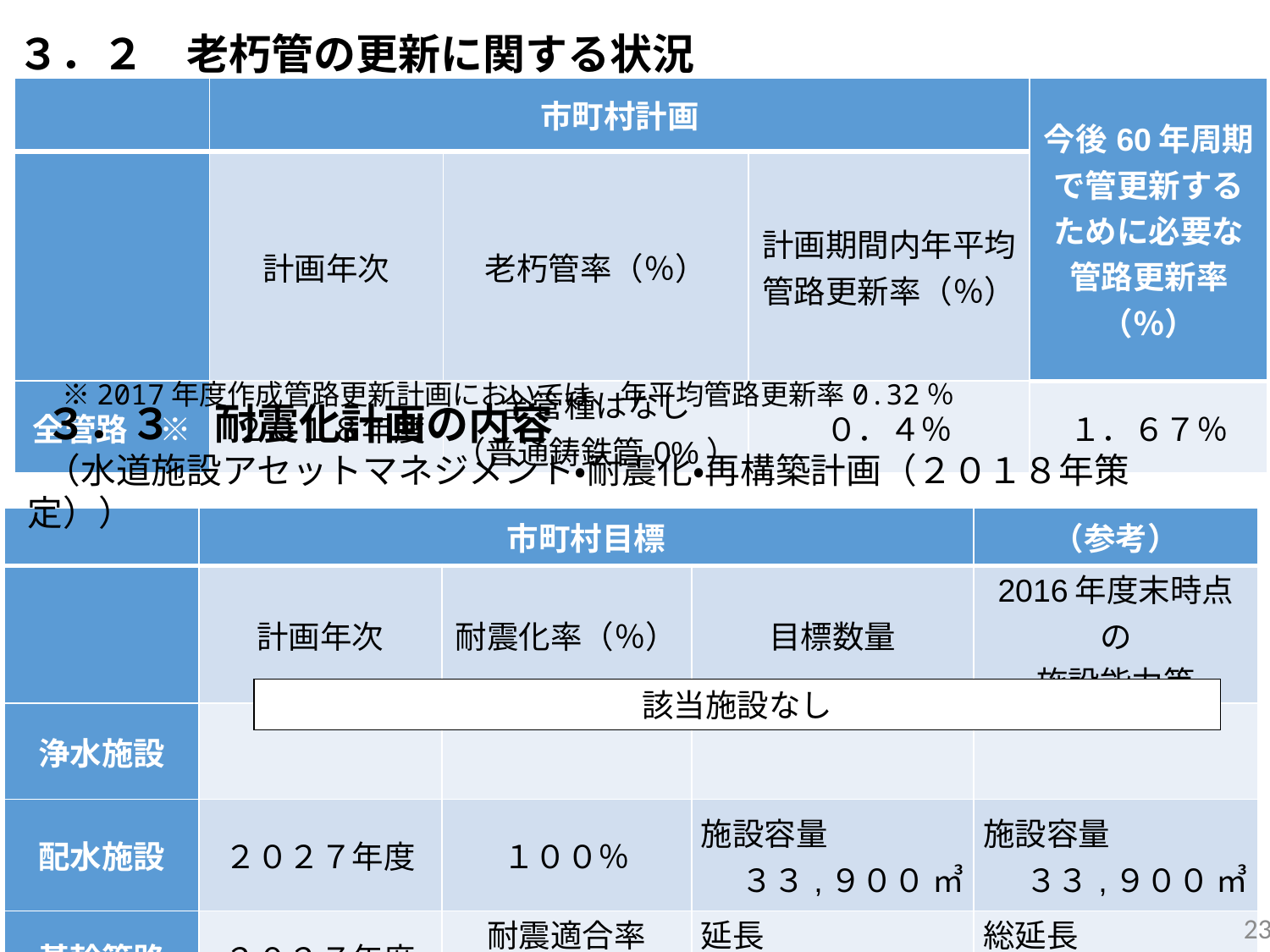

３．２　老朽管の更新に関する状況
|  | 市町村計画 |  |  | 今後60年周期で管更新するために必要な管路更新率（％） |
| --- | --- | --- | --- | --- |
|  | 計画年次 | 老朽管率（％） | 計画期間内年平均 管路更新率（％） |  |
| 全管路　※ | ２０１８年度 | 全管種はなし （普通鋳鉄管0%） | ０．４％ | １．６７％ |
　※2017年度作成管路更新計画においては、年平均管路更新率0.32％
３．３　耐震化計画の内容
（水道施設アセットマネジメント・耐震化・再構築計画（２０１８年策定））
|  | 市町村目標 |  |  | （参考） |
| --- | --- | --- | --- | --- |
|  | 計画年次 | 耐震化率（％） | 目標数量 | 2016年度末時点の 施設能力等 |
| 浄水施設 |  |  |  |  |
| 配水施設 | ２０２７年度 | １００％ | 施設容量 ３３,９００ ㎥ | 施設容量 ３３,９００ ㎥ |
| 基幹管路 | ２０２７年度 | 耐震適合率 ６３％ | 延長 １０,０６４ｍ | 総延長 １５．９ ｋｍ |
該当施設なし
23
該当施設なし